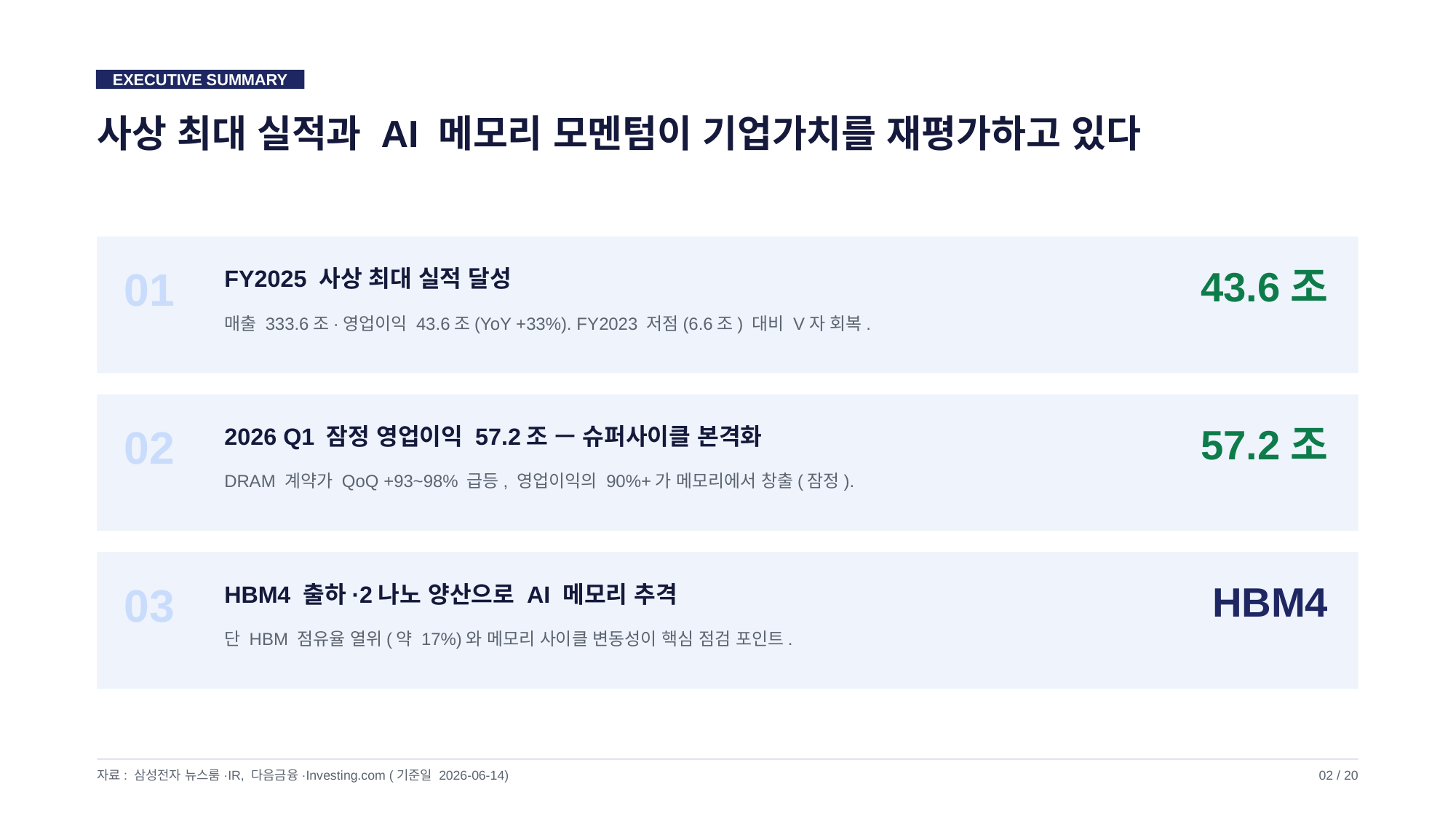

EXECUTIVE SUMMARY
사상 최대 실적과 AI 메모리 모멘텀이 기업가치를 재평가하고 있다

01
43.6조
FY2025 사상 최대 실적 달성
매출 333.6조·영업이익 43.6조(YoY +33%). FY2023 저점(6.6조) 대비 V자 회복.

02
57.2조
2026 Q1 잠정 영업이익 57.2조 — 슈퍼사이클 본격화
DRAM 계약가 QoQ +93~98% 급등, 영업이익의 90%+가 메모리에서 창출(잠정).

03
HBM4
HBM4 출하·2나노 양산으로 AI 메모리 추격
단 HBM 점유율 열위(약 17%)와 메모리 사이클 변동성이 핵심 점검 포인트.

자료: 삼성전자 뉴스룸·IR, 다음금융·Investing.com (기준일 2026-06-14)
02 / 20